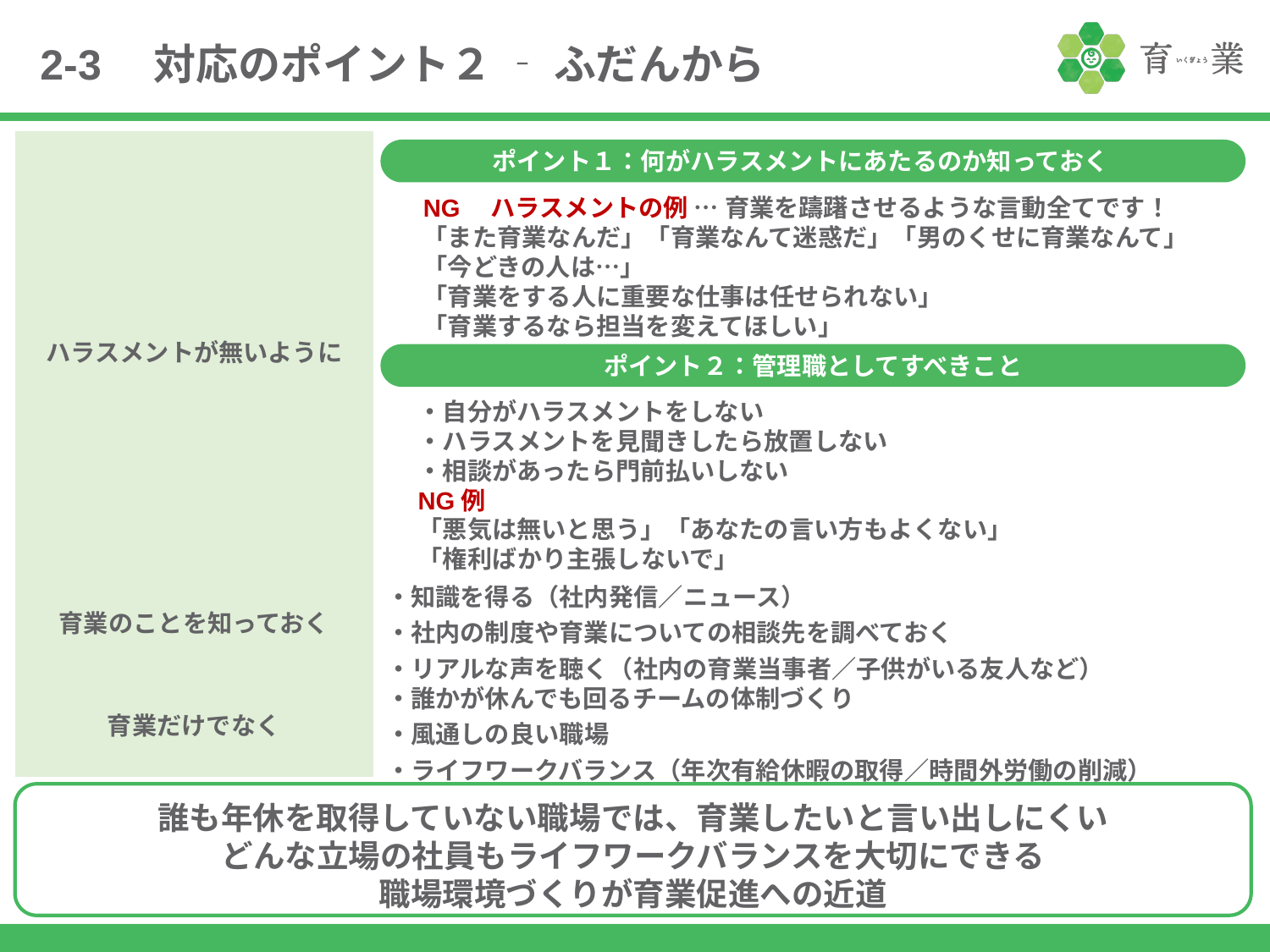

2-3　対応のポイント２ ‐ ふだんから
| ハラスメントが無いように |  |
| --- | --- |
|  |  |
| 育業のことを知っておく | ・知識を得る（社内発信／ニュース） ・社内の制度や育業についての相談先を調べておく ・リアルな声を聴く（社内の育業当事者／子供がいる友人など） |
| 育業だけでなく | ・誰かが休んでも回るチームの体制づくり ・風通しの良い職場 ・ライフワークバランス（年次有給休暇の取得／時間外労働の削減） |
ポイント１：何がハラスメントにあたるのか知っておく
NG　ハラスメントの例 … 育業を躊躇させるような言動全てです！
「また育業なんだ」「育業なんて迷惑だ」「男のくせに育業なんて」
「今どきの人は…」
「育業をする人に重要な仕事は任せられない」
「育業するなら担当を変えてほしい」
ポイント２：管理職としてすべきこと
・自分がハラスメントをしない
・ハラスメントを見聞きしたら放置しない
・相談があったら門前払いしない
NG例
「悪気は無いと思う」「あなたの言い方もよくない」
「権利ばかり主張しないで」
誰も年休を取得していない職場では、育業したいと言い出しにくい
どんな立場の社員もライフワークバランスを大切にできる
職場環境づくりが育業促進への近道